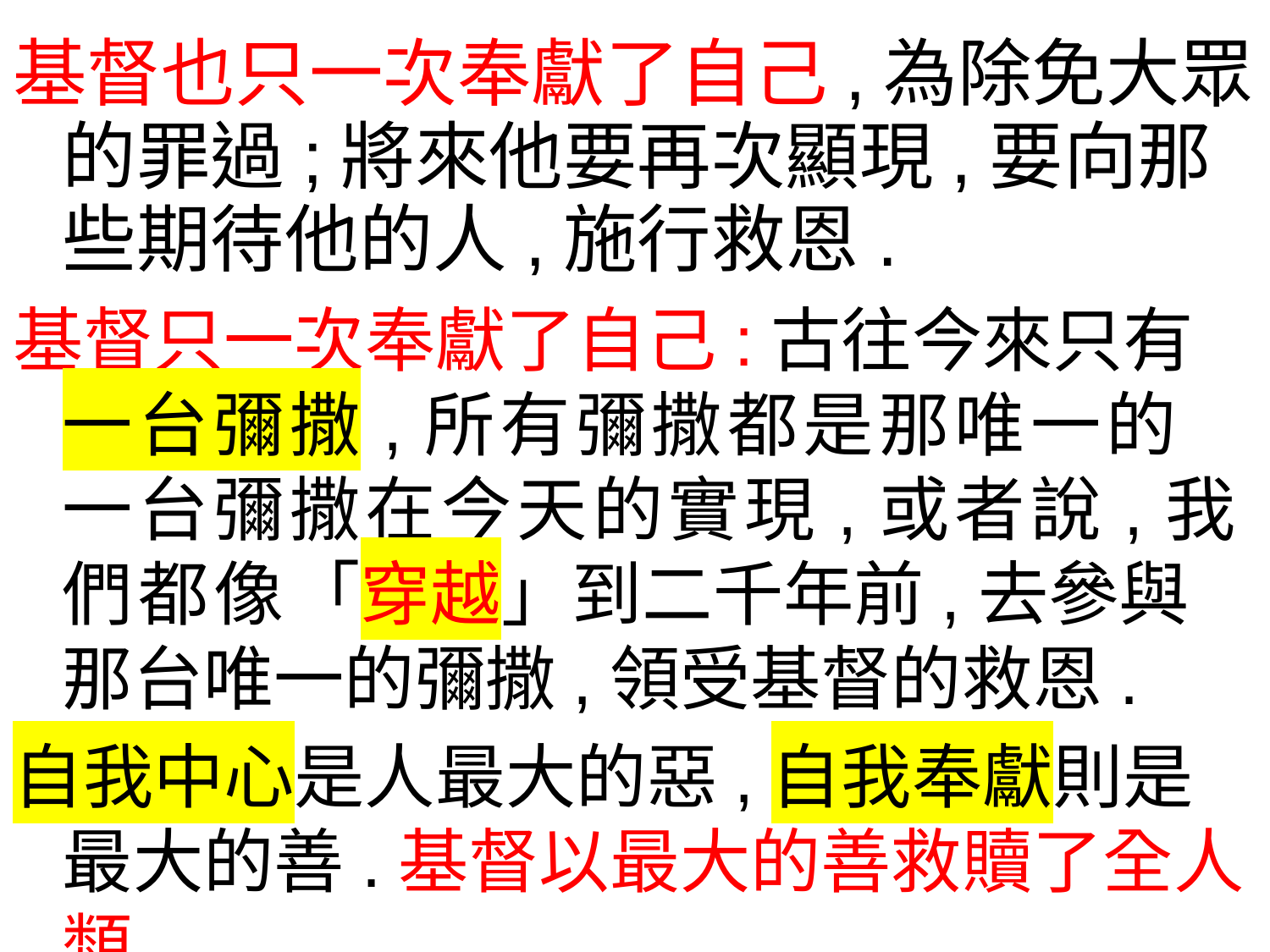

基督也只一次奉獻了自己,為除免大眾的罪過;將來他要再次顯現,要向那些期待他的人,施行救恩.
基督只一次奉獻了自己:古往今來只有
一台彌撒,所有彌撒都是那唯一的一台彌撒在今天的實現,或者說,我們都像「穿越」到二千年前,去參與那台唯一的彌撒,領受基督的救恩.
自我中心是人最大的惡,自我奉獻則是最大的善.基督以最大的善救贖了全人類.